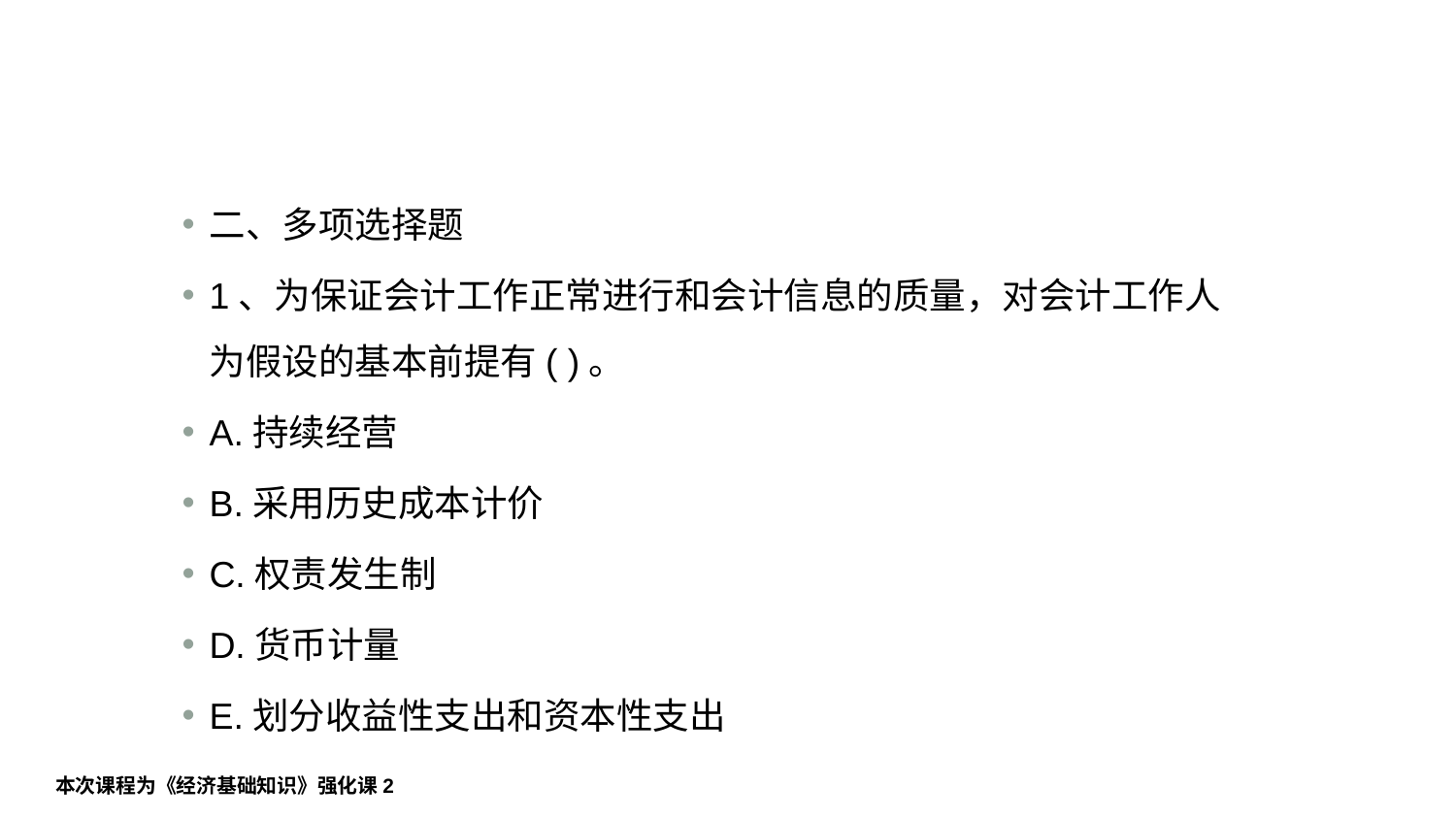

#
二、多项选择题
1、为保证会计工作正常进行和会计信息的质量，对会计工作人为假设的基本前提有( )。
A.持续经营
B.采用历史成本计价
C.权责发生制
D.货币计量
E.划分收益性支出和资本性支出